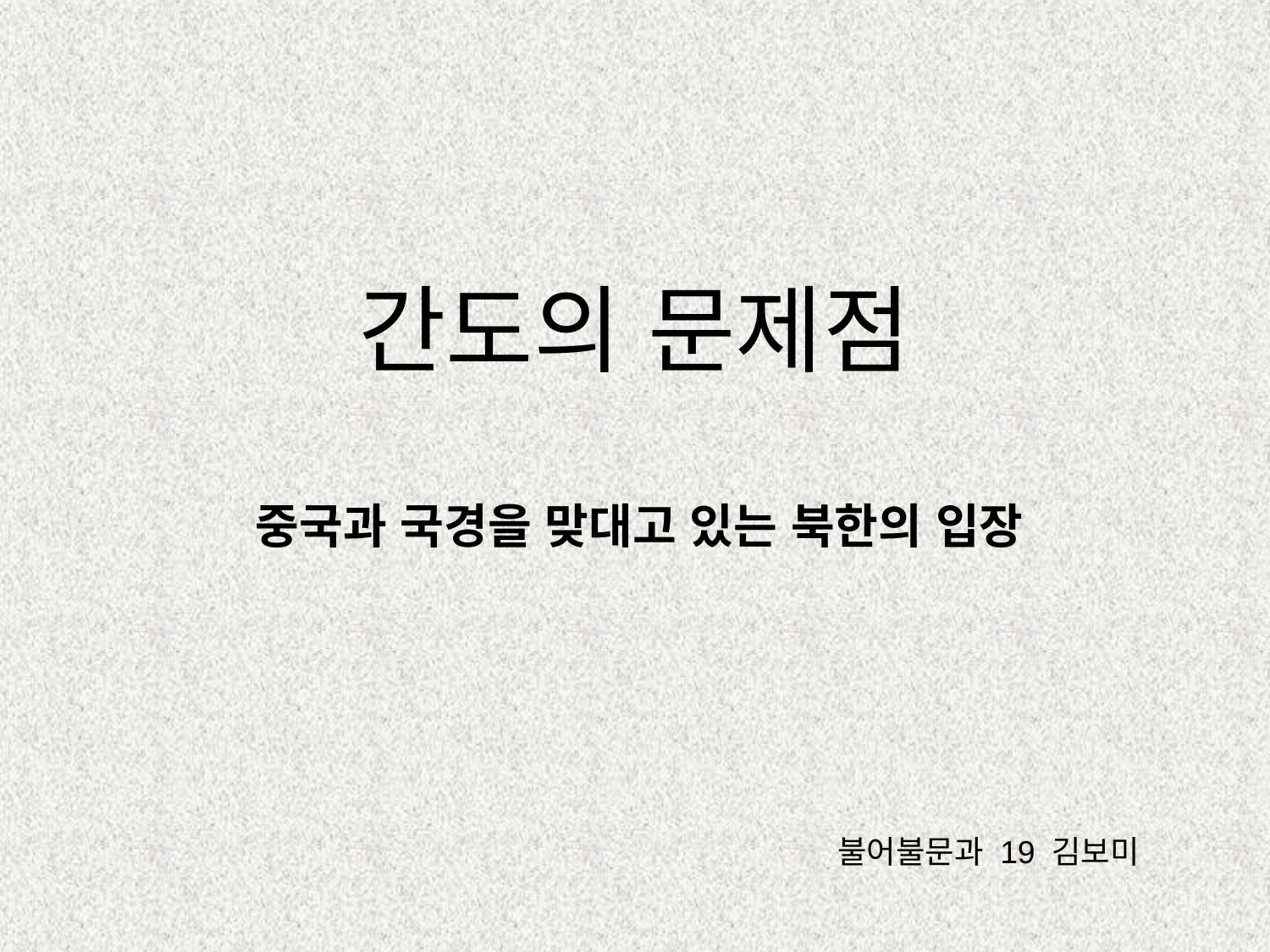

# 간도의 문제점
중국과 국경을 맞대고 있는 북한의 입장

불어불문과 19 김보미